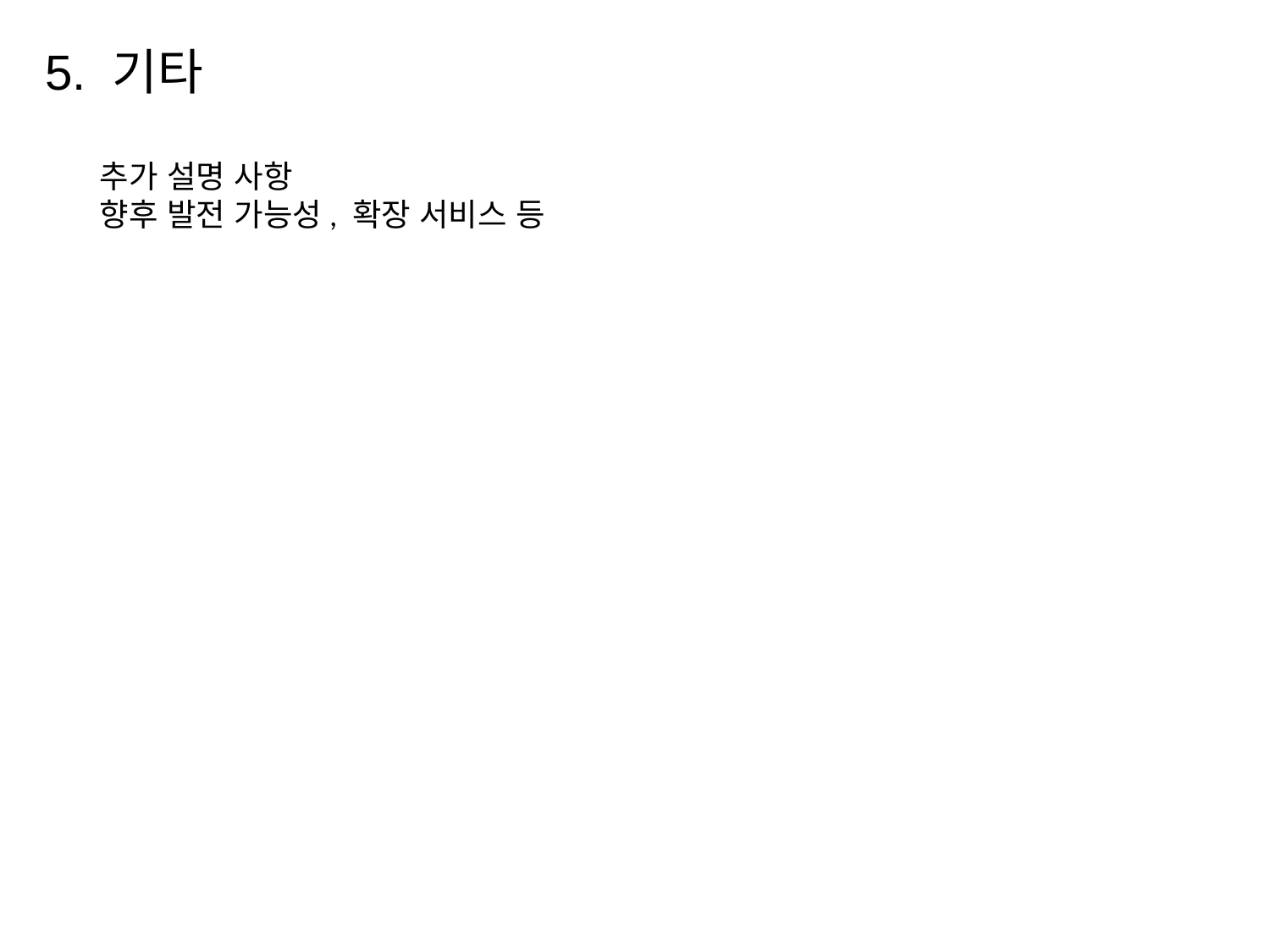

# 5. 기타
추가 설명 사항
향후 발전 가능성, 확장 서비스 등